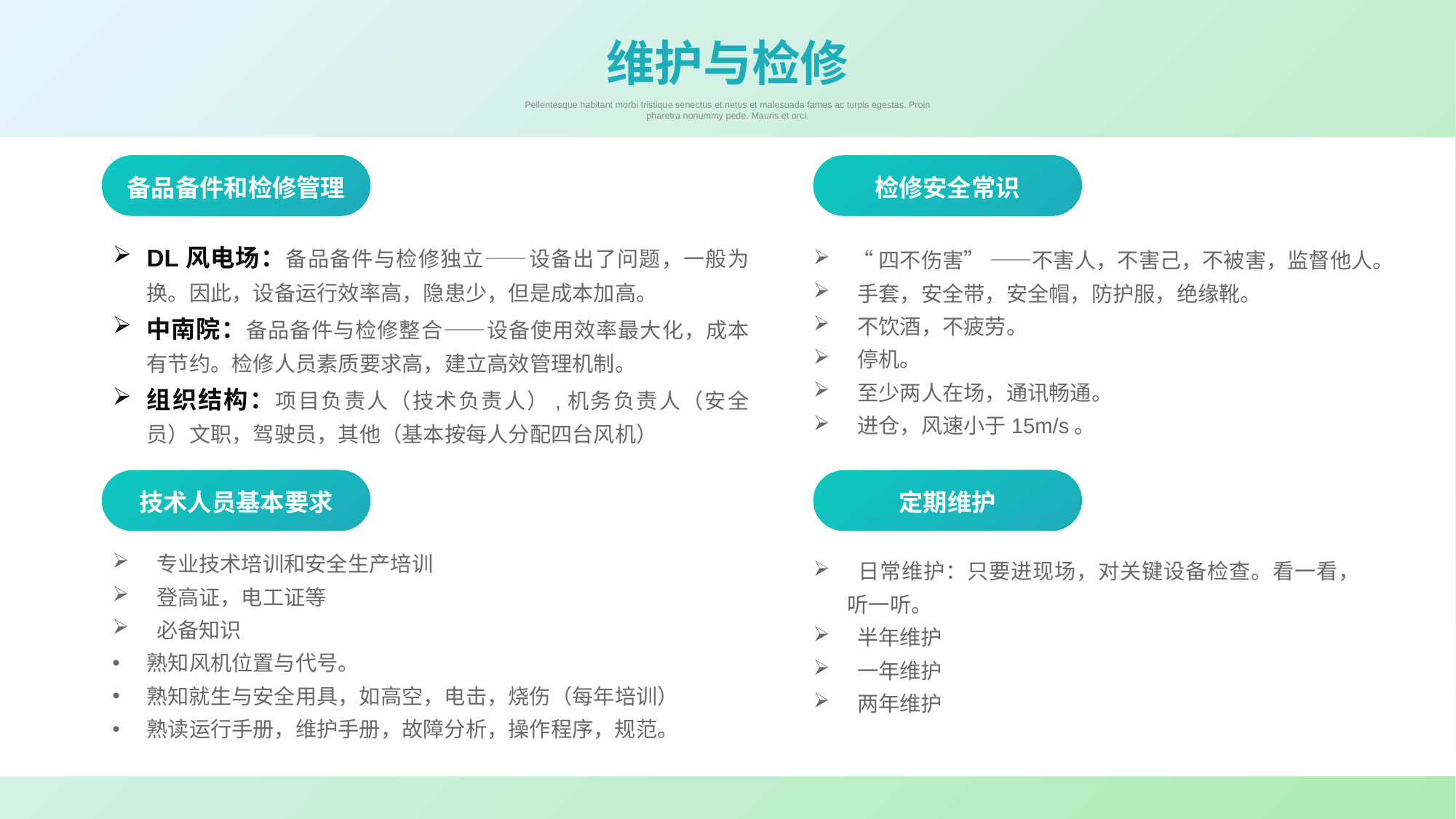

维护与检修
Pellentesque habitant morbi tristique senectus et netus et malesuada fames ac turpis egestas. Proin pharetra nonummy pede. Mauris et orci.

备品备件和检修管理
检修安全常识
DL风电场：备品备件与检修独立——设备出了问题，一般为换。因此，设备运行效率高，隐患少，但是成本加高。
中南院：备品备件与检修整合——设备使用效率最大化，成本有节约。检修人员素质要求高，建立高效管理机制。
组织结构：项目负责人（技术负责人）,机务负责人（安全员）文职，驾驶员，其他（基本按每人分配四台风机）
 “四不伤害” ——不害人，不害己，不被害，监督他人。
 手套，安全带，安全帽，防护服，绝缘靴。
 不饮酒，不疲劳。
 停机。
 至少两人在场，通讯畅通。
 进仓，风速小于15m/s。

技术人员基本要求
定期维护
 专业技术培训和安全生产培训
 登高证，电工证等
 必备知识
熟知风机位置与代号。
熟知就生与安全用具，如高空，电击，烧伤（每年培训）
熟读运行手册，维护手册，故障分析，操作程序，规范。

 日常维护：只要进现场，对关键设备检查。看一看，听一听。
 半年维护
 一年维护
 两年维护